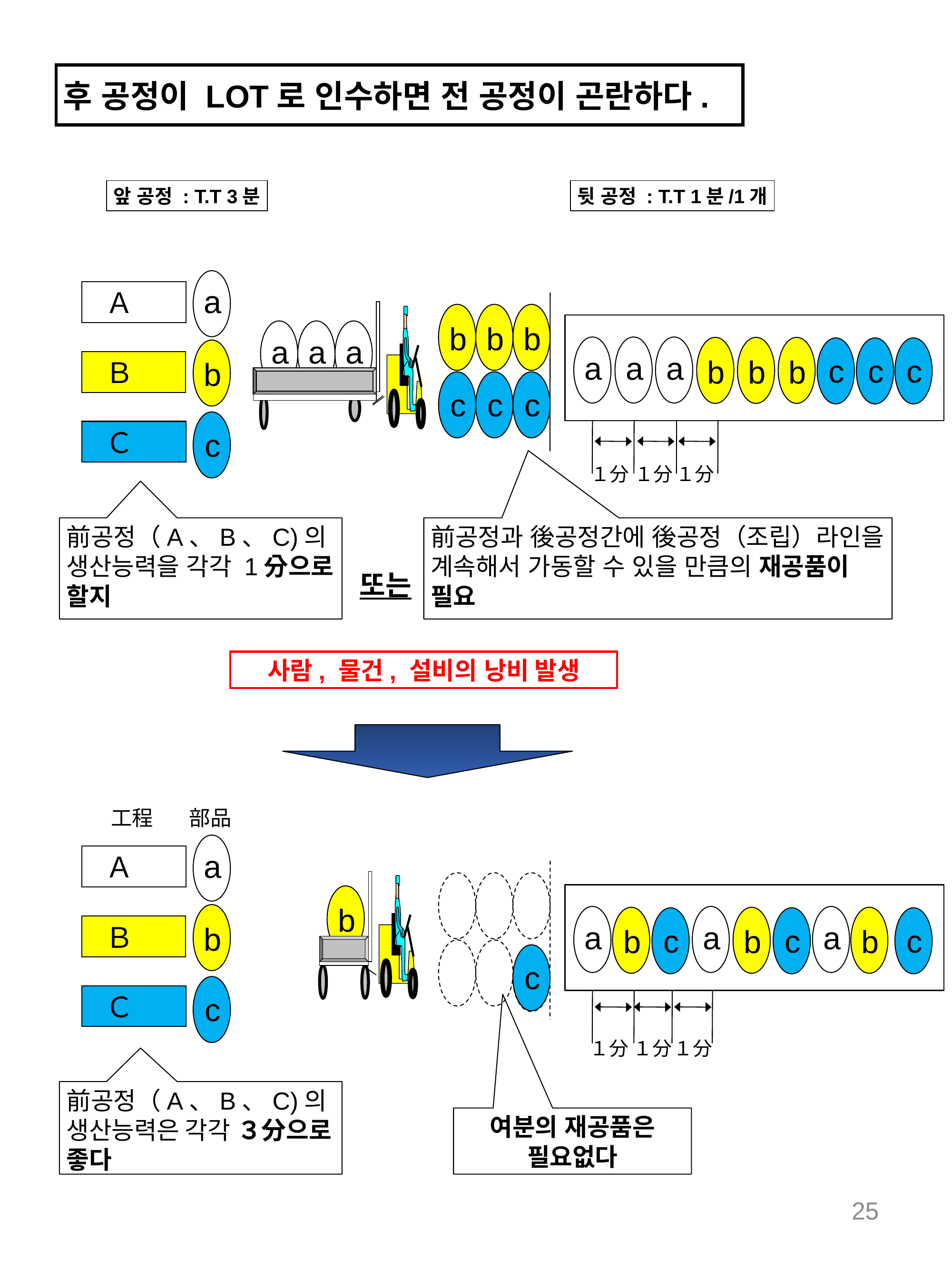

후 공정이 LOT로 인수하면 전 공정이 곤란하다.
앞 공정 : T.T 3분
뒷 공정 : T.T 1분/1개
a

Ａ

b

b

b

a

a

a

a

a

a

c

c

c

b

b

b

b

Ｂ

c

c

c

c

Ｃ
１分
１分
１分
前공정（A、B、C)의 생산능력을 각각 1分으로 할지
前공정과 後공정간에 後공정（조립）라인을 계속해서 가동할 수 있을 만큼의 재공품이 필요
또는
사람, 물건, 설비의 낭비 발생

工程
部品
a

Ａ

b

a

a

a

b

c

c

c

b

b

b

Ｂ

c

c

Ｃ
１分
１分
１分
前공정（A、B、C)의 생산능력은 각각 ３分으로 좋다
여분의 재공품은 필요없다
25